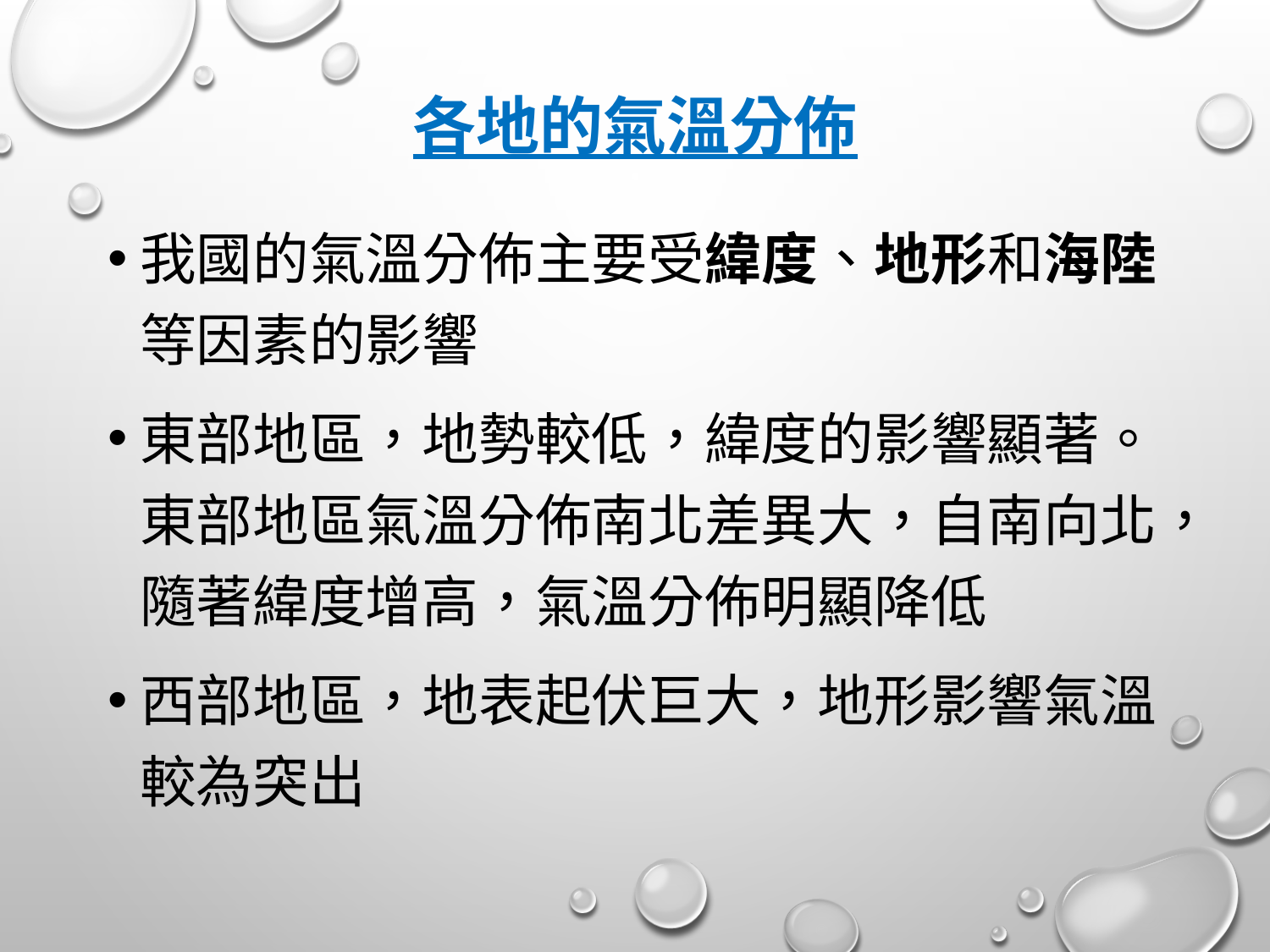

# 各地的氣溫分佈
我國的氣溫分佈主要受緯度、地形和海陸等因素的影響
東部地區，地勢較低，緯度的影響顯著。東部地區氣溫分佈南北差異大，自南向北，隨著緯度增高，氣溫分佈明顯降低
西部地區，地表起伏巨大，地形影響氣溫較為突出